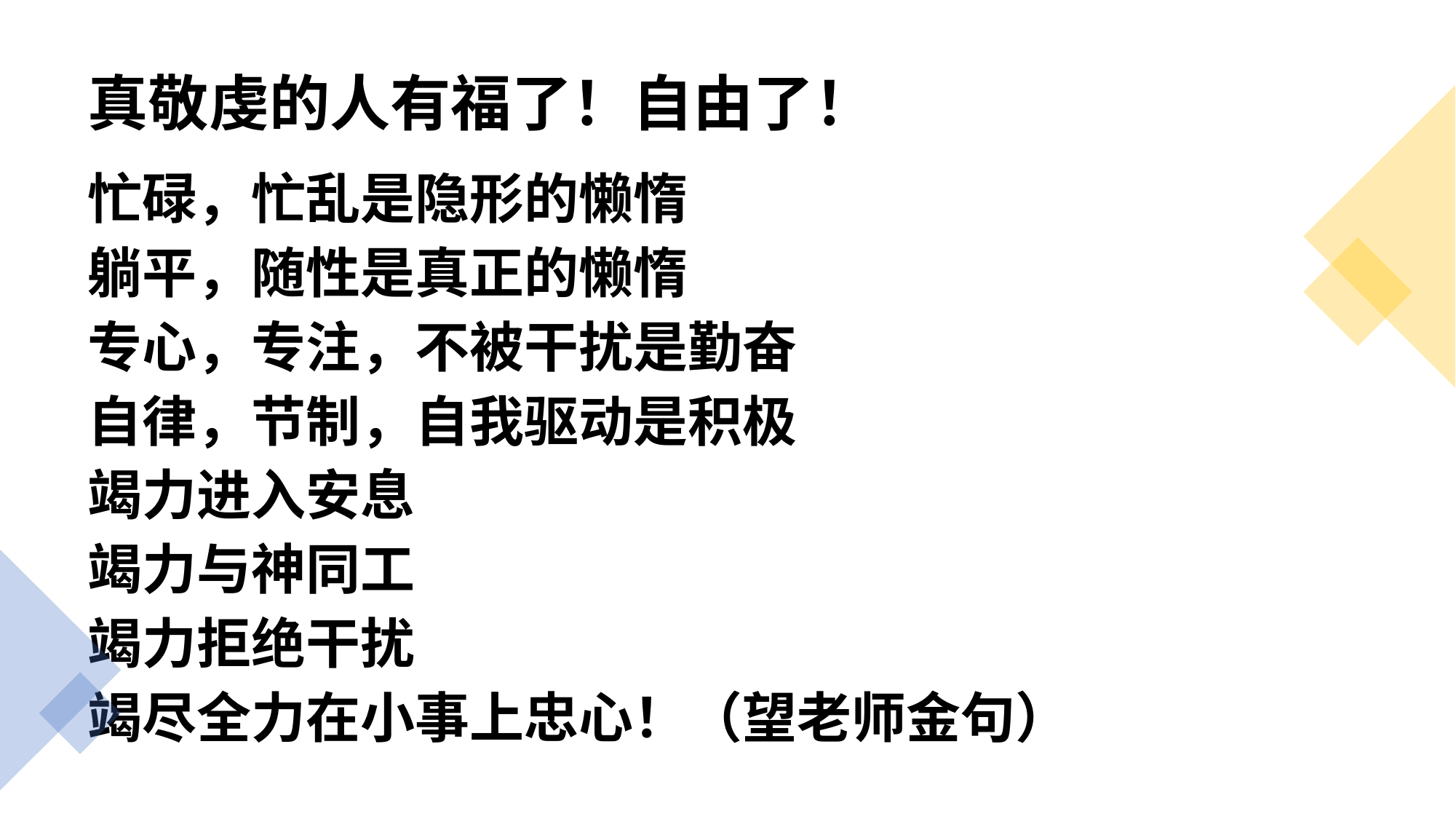

# 真敬虔的人有福了！自由了！

忙碌，忙乱是隐形的懒惰
躺平，随性是真正的懒惰
专心，专注，不被干扰是勤奋
自律，节制，自我驱动是积极
竭力进入安息
竭力与神同工
竭力拒绝干扰
竭尽全力在小事上忠心！（望老师金句）